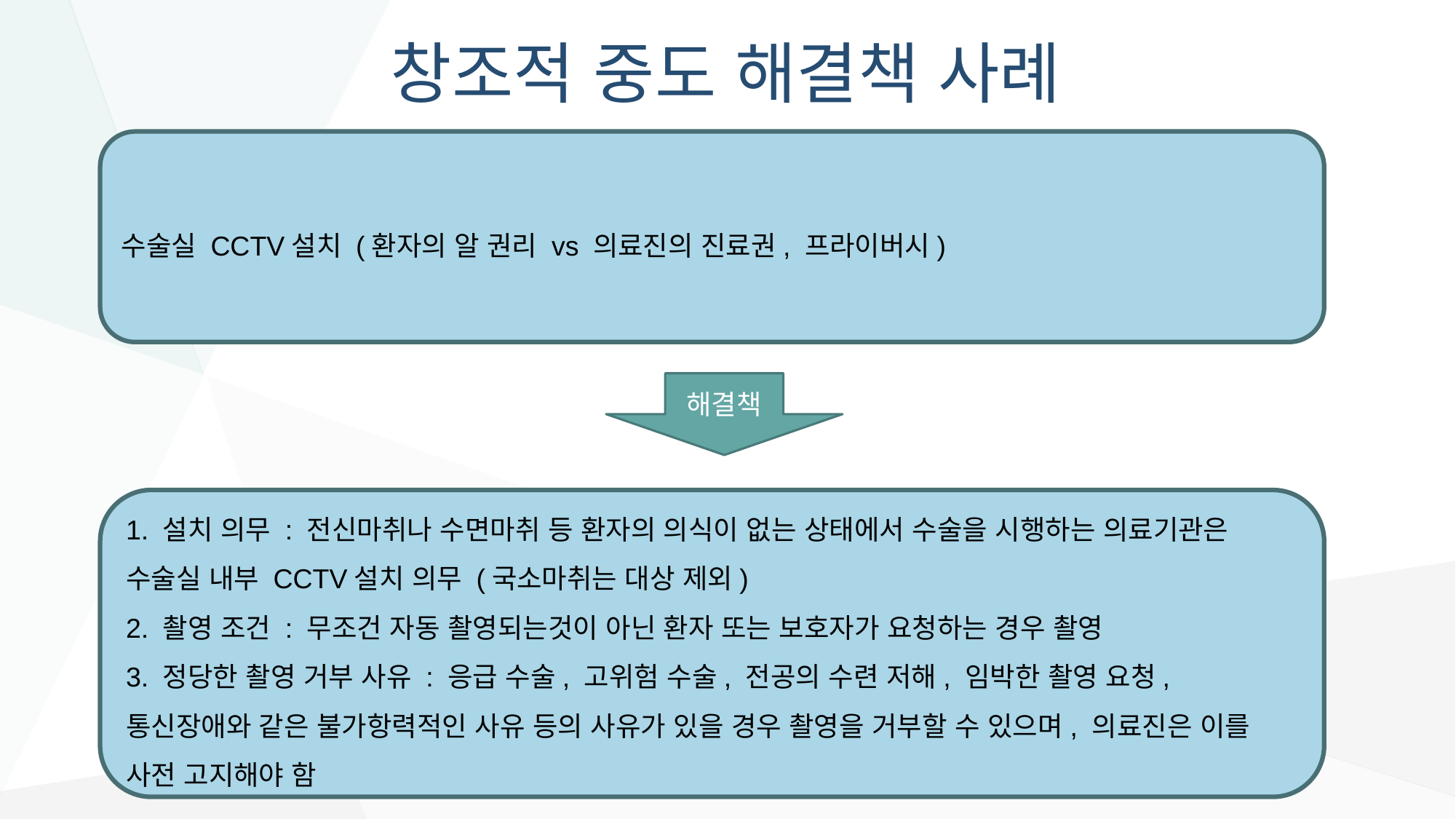

# 창조적 중도 해결책 사례
수술실 CCTV설치 (환자의 알 권리 vs 의료진의 진료권, 프라이버시)

해결책
1. 설치 의무 : 전신마취나 수면마취 등 환자의 의식이 없는 상태에서 수술을 시행하는 의료기관은 수술실 내부 CCTV설치 의무 (국소마취는 대상 제외)
2. 촬영 조건 : 무조건 자동 촬영되는것이 아닌 환자 또는 보호자가 요청하는 경우 촬영
3. 정당한 촬영 거부 사유 : 응급 수술, 고위험 수술, 전공의 수련 저해, 임박한 촬영 요청, 통신장애와 같은 불가항력적인 사유 등의 사유가 있을 경우 촬영을 거부할 수 있으며, 의료진은 이를 사전 고지해야 함